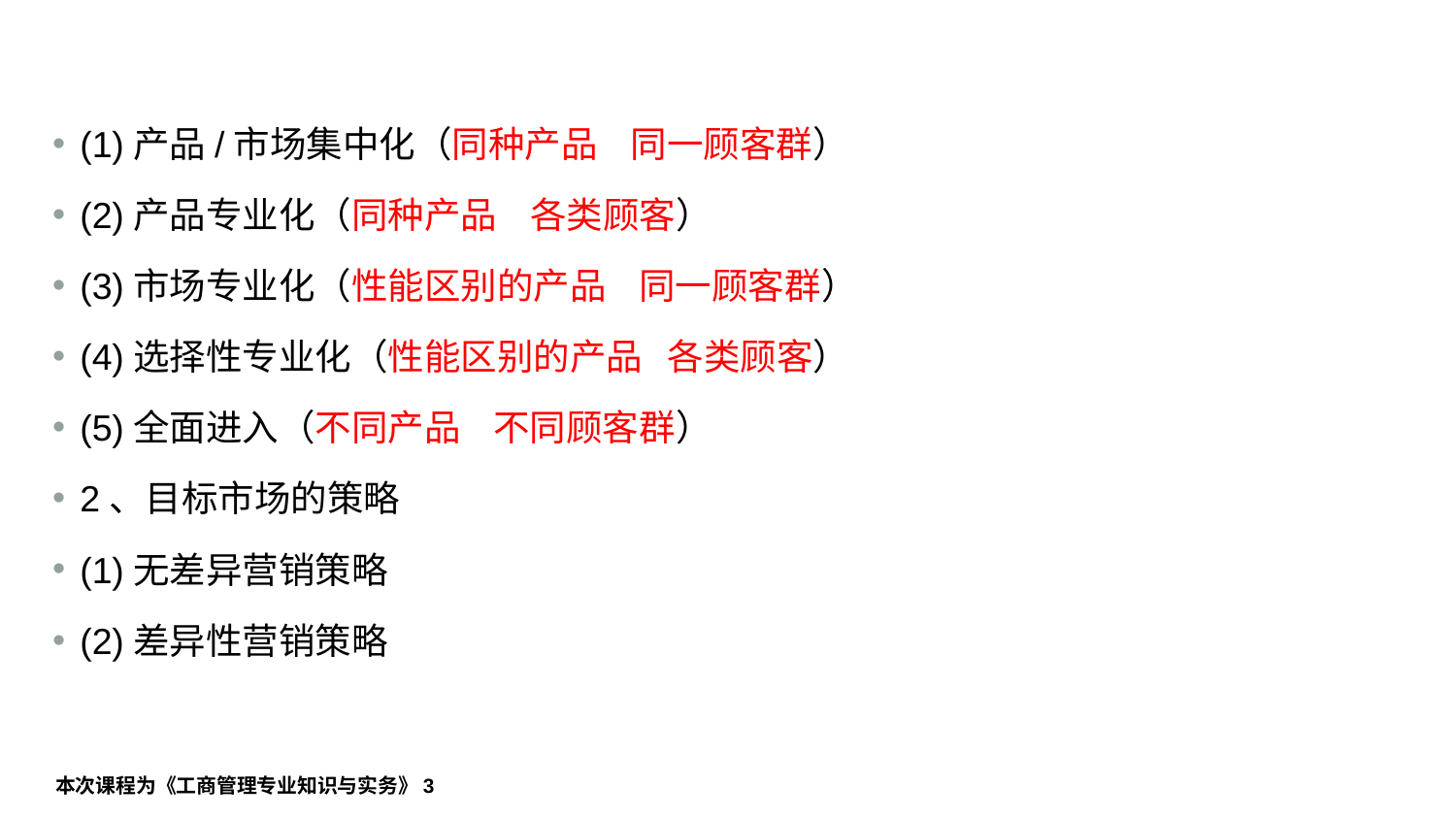

#
(1)产品/市场集中化（同种产品    同一顾客群）
(2)产品专业化（同种产品    各类顾客）
(3)市场专业化（性能区别的产品    同一顾客群）
(4)选择性专业化（性能区别的产品   各类顾客）
(5)全面进入（不同产品    不同顾客群）
2、目标市场的策略
(1)无差异营销策略
(2)差异性营销策略